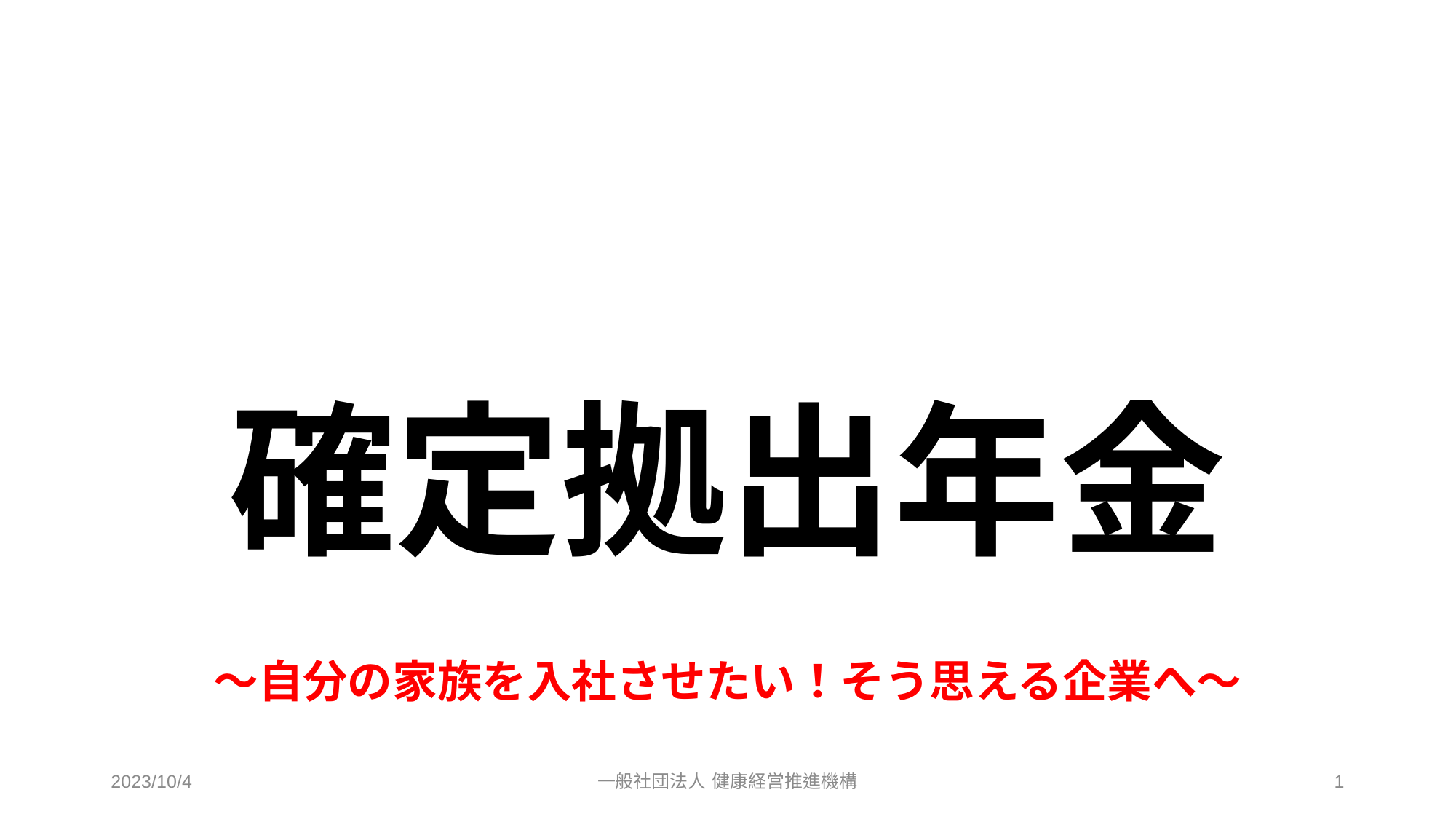

#
確定拠出年金
～自分の家族を入社させたい！そう思える企業へ～

2023/10/4
一般社団法人 健康経営推進機構
1